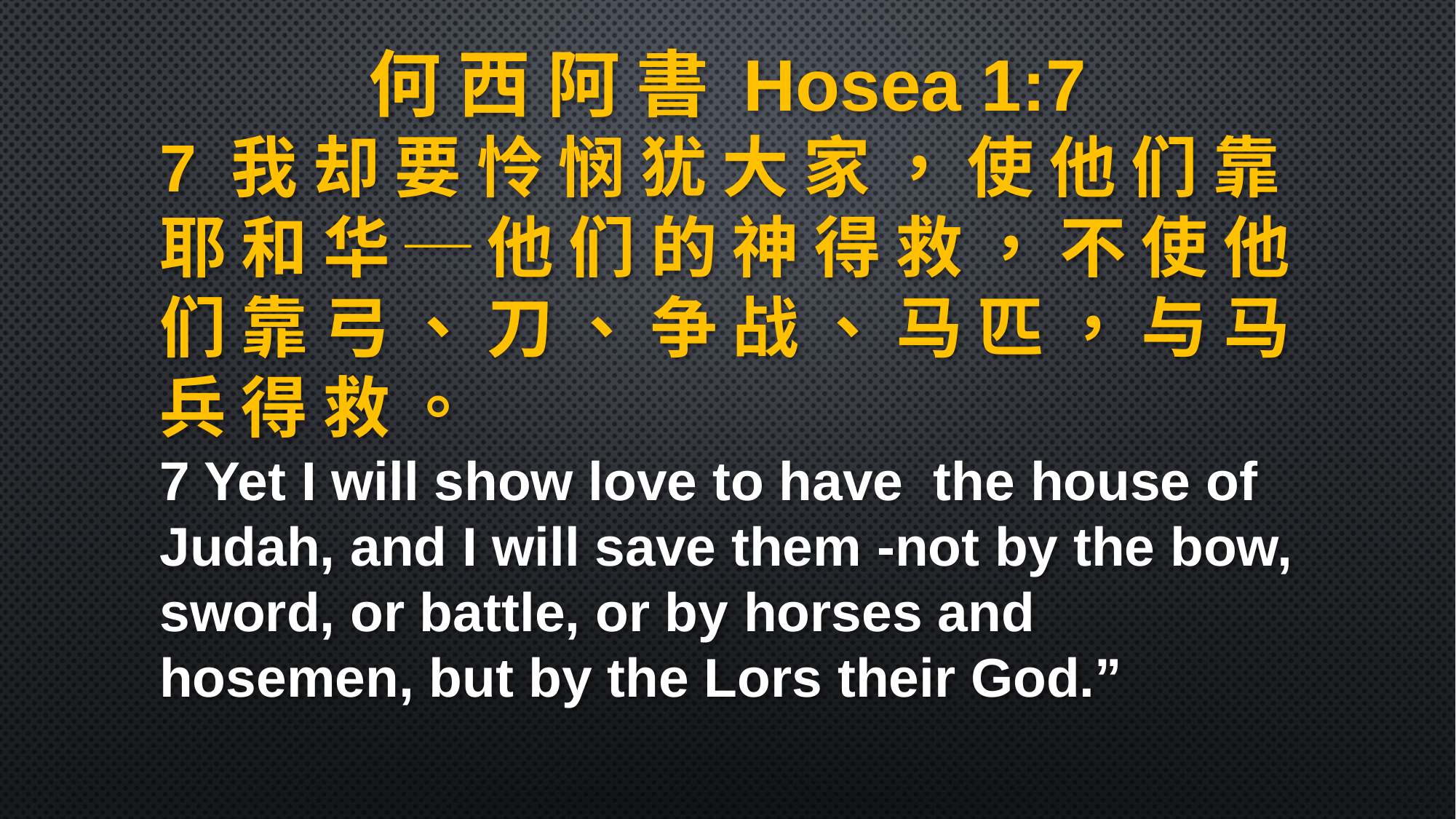

何 西 阿 書 Hosea 1:7
7 我 却 要 怜 悯 犹 大 家 ， 使 他 们 靠 耶 和 华 ─ 他 们 的 神 得 救 ， 不 使 他 们 靠 弓 、 刀 、 争 战 、 马 匹 ， 与 马 兵 得 救 。
7 Yet I will show love to have  the house of Judah, and I will save them -not by the bow, sword, or battle, or by horses and hosemen, but by the Lors their God.”